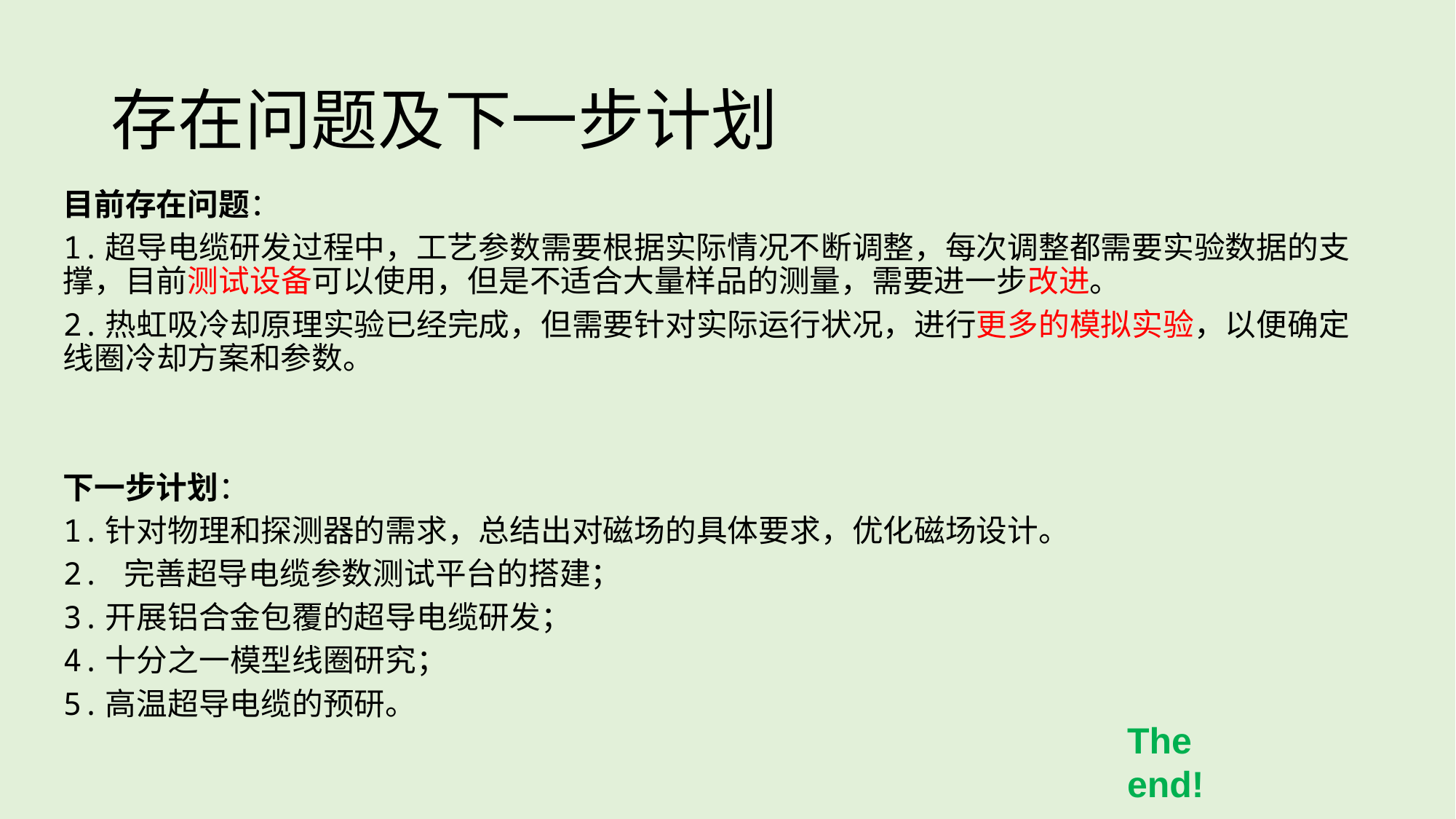

# 存在问题及下一步计划
目前存在问题：
1.超导电缆研发过程中，工艺参数需要根据实际情况不断调整，每次调整都需要实验数据的支撑，目前测试设备可以使用，但是不适合大量样品的测量，需要进一步改进。
2.热虹吸冷却原理实验已经完成，但需要针对实际运行状况，进行更多的模拟实验，以便确定线圈冷却方案和参数。

下一步计划：
1.针对物理和探测器的需求，总结出对磁场的具体要求，优化磁场设计。
2. 完善超导电缆参数测试平台的搭建；
3.开展铝合金包覆的超导电缆研发；
4.十分之一模型线圈研究；
5.高温超导电缆的预研。
The end!